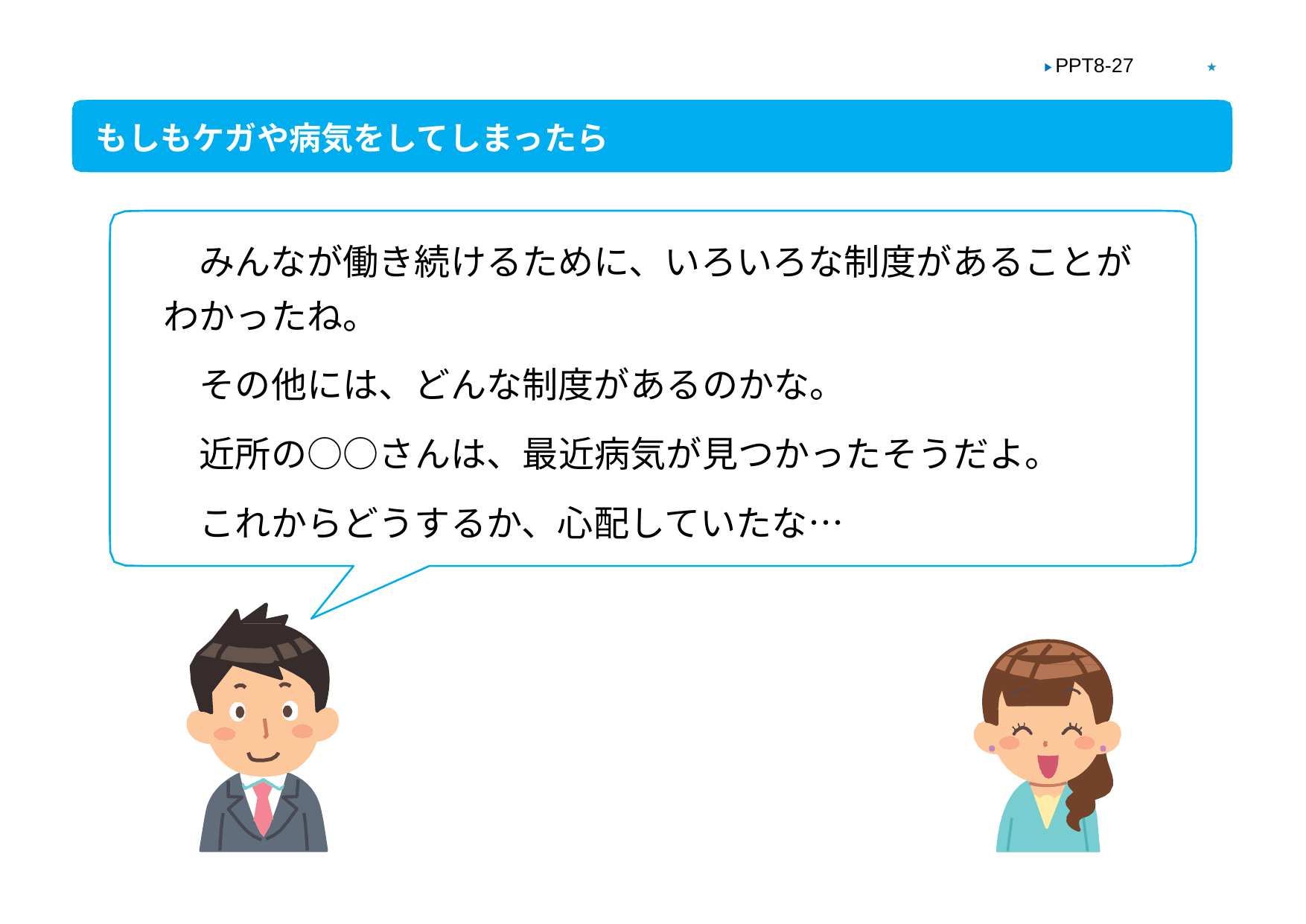

★
▶ PPT8-27

もしもケガや病気をしてしまったら

　みんなが働き続けるために、いろいろな制度があることがわかったね。
　その他には、どんな制度があるのかな。
　近所の○○さんは、最近病気が見つかったそうだよ。
　これからどうするか、心配していたな…